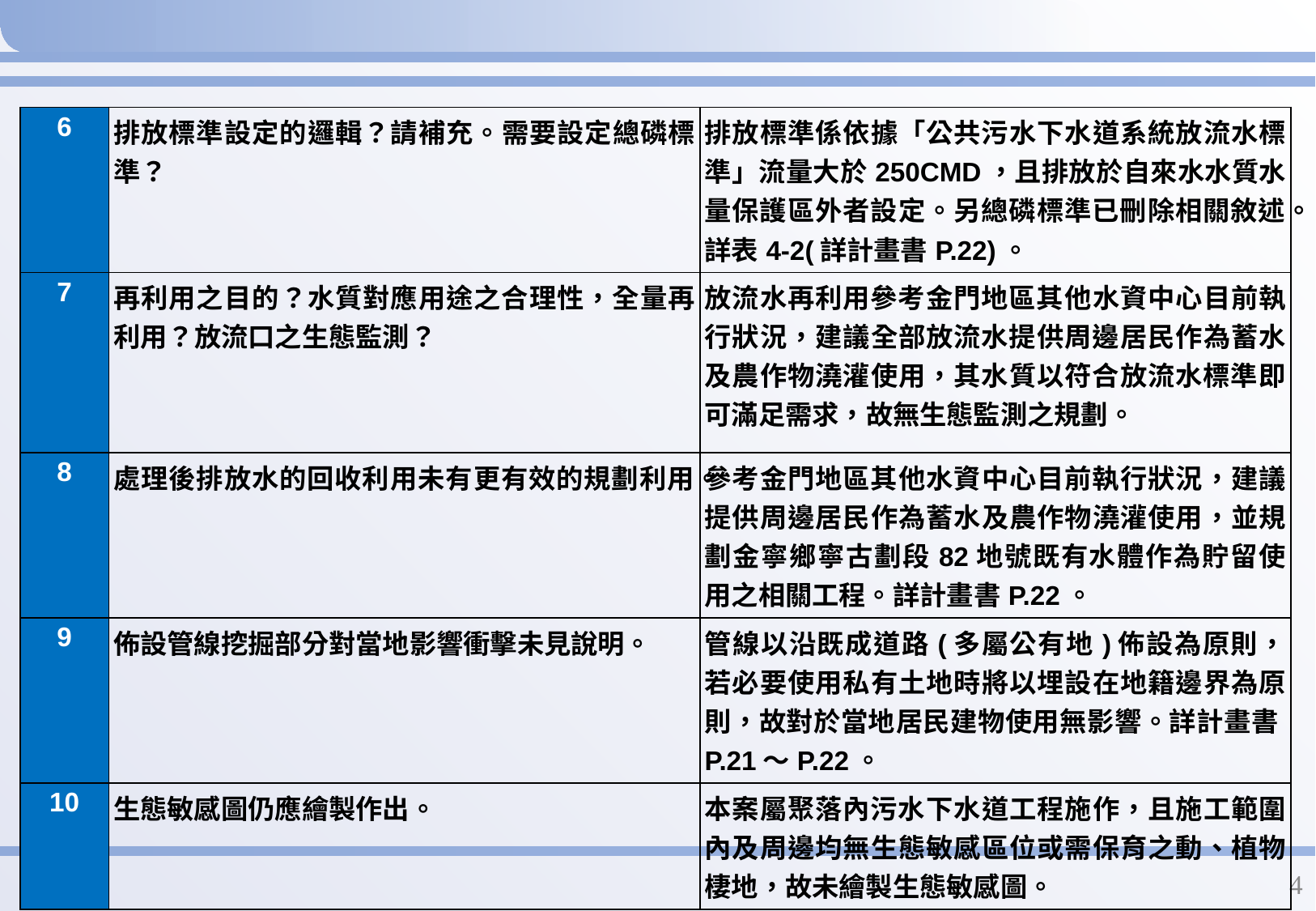

#
| 6 | 排放標準設定的邏輯？請補充。需要設定總磷標準？ | 排放標準係依據「公共污水下水道系統放流水標準」流量大於250CMD，且排放於自來水水質水量保護區外者設定。另總磷標準已刪除相關敘述。詳表4-2(詳計畫書P.22)。 |
| --- | --- | --- |
| 7 | 再利用之目的？水質對應用途之合理性，全量再利用？放流口之生態監測？ | 放流水再利用參考金門地區其他水資中心目前執行狀況，建議全部放流水提供周邊居民作為蓄水及農作物澆灌使用，其水質以符合放流水標準即可滿足需求，故無生態監測之規劃。 |
| 8 | 處理後排放水的回收利用未有更有效的規劃利用。 | 參考金門地區其他水資中心目前執行狀況，建議提供周邊居民作為蓄水及農作物澆灌使用，並規劃金寧鄉寧古劃段82地號既有水體作為貯留使用之相關工程。詳計畫書P.22。 |
| 9 | 佈設管線挖掘部分對當地影響衝擊未見說明。 | 管線以沿既成道路(多屬公有地)佈設為原則，若必要使用私有土地時將以埋設在地籍邊界為原則，故對於當地居民建物使用無影響。詳計畫書P.21～P.22。 |
| 10 | 生態敏感圖仍應繪製作出。 | 本案屬聚落內污水下水道工程施作，且施工範圍內及周邊均無生態敏感區位或需保育之動、植物棲地，故未繪製生態敏感圖。 |
4